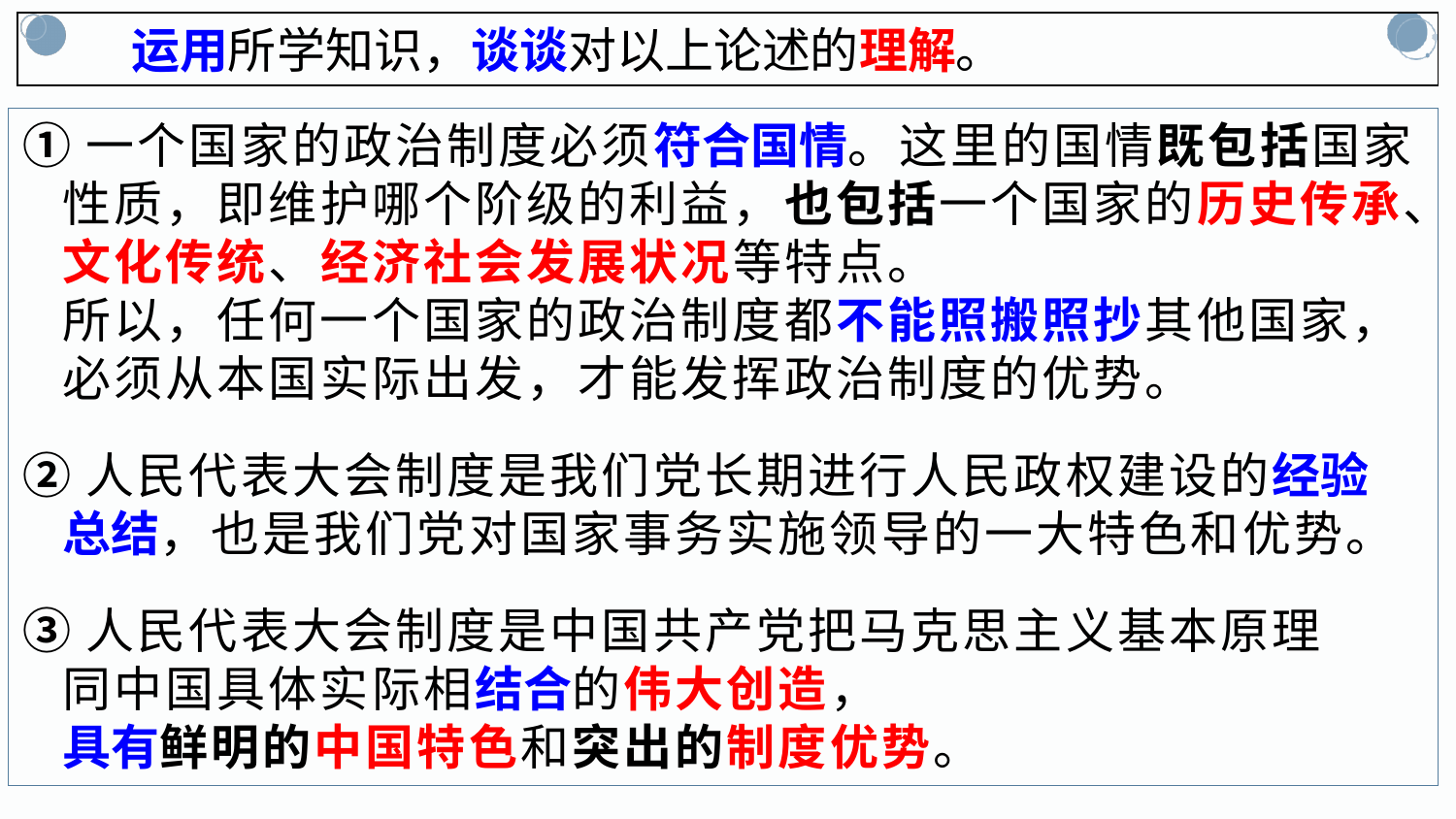

运用所学知识，谈谈对以上论述的理解。
①一个国家的政治制度必须符合国情。这里的国情既包括国家
  性质，即维护哪个阶级的利益，也包括一个国家的历史传承、
  文化传统、经济社会发展状况等特点。
  所以，任何一个国家的政治制度都不能照搬照抄其他国家，
  必须从本国实际出发，才能发挥政治制度的优势。

②人民代表大会制度是我们党长期进行人民政权建设的经验
  总结，也是我们党对国家事务实施领导的一大特色和优势。

③人民代表大会制度是中国共产党把马克思主义基本原理
  同中国具体实际相结合的伟大创造，
  具有鲜明的中国特色和突出的制度优势。